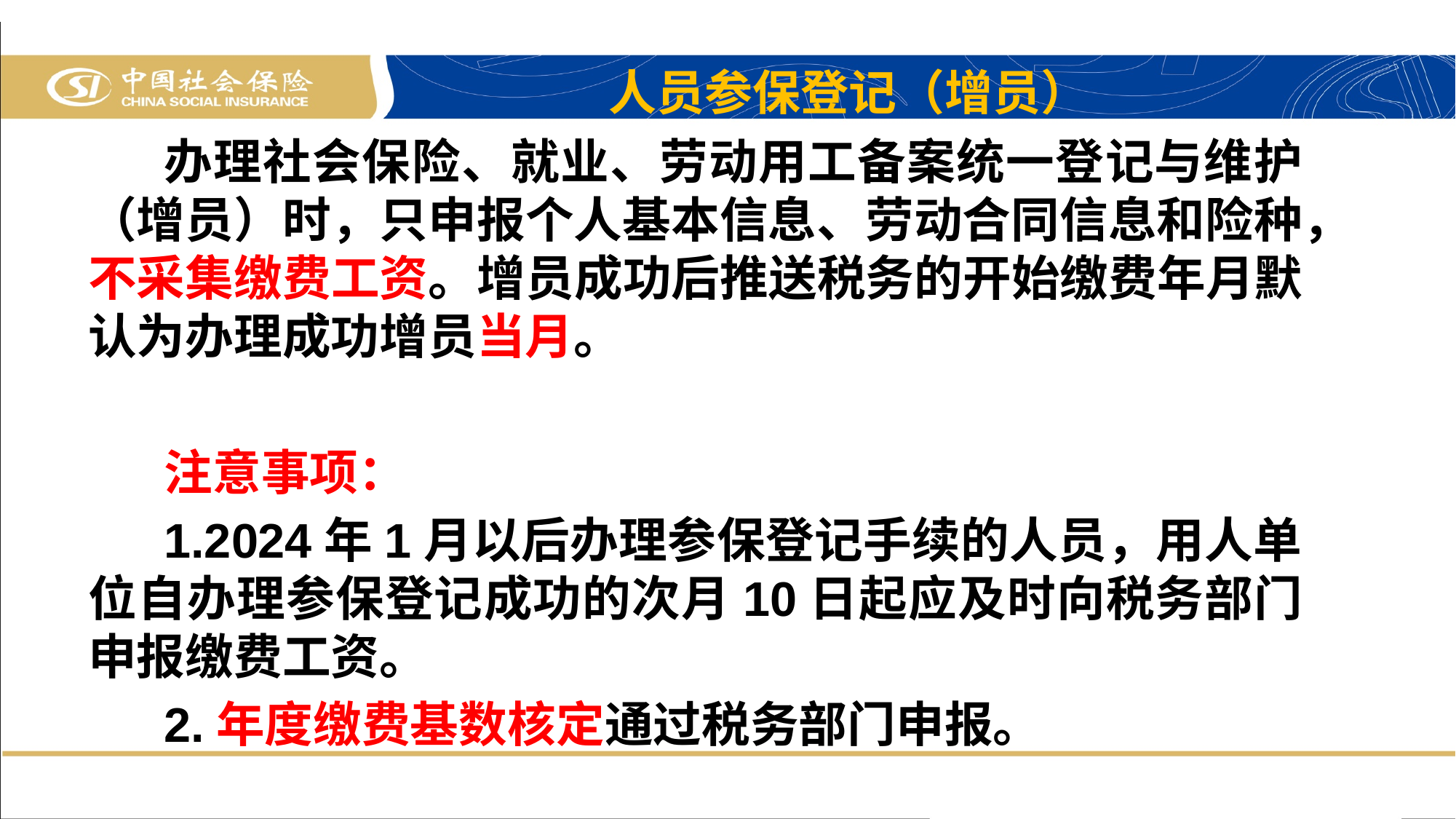

人员参保登记（增员）
办理社会保险、就业、劳动用工备案统一登记与维护（增员）时，只申报个人基本信息、劳动合同信息和险种，不采集缴费工资。增员成功后推送税务的开始缴费年月默认为办理成功增员当月。

注意事项：
1.2024年1月以后办理参保登记手续的人员，用人单位自办理参保登记成功的次月10日起应及时向税务部门申报缴费工资。
2.年度缴费基数核定通过税务部门申报。